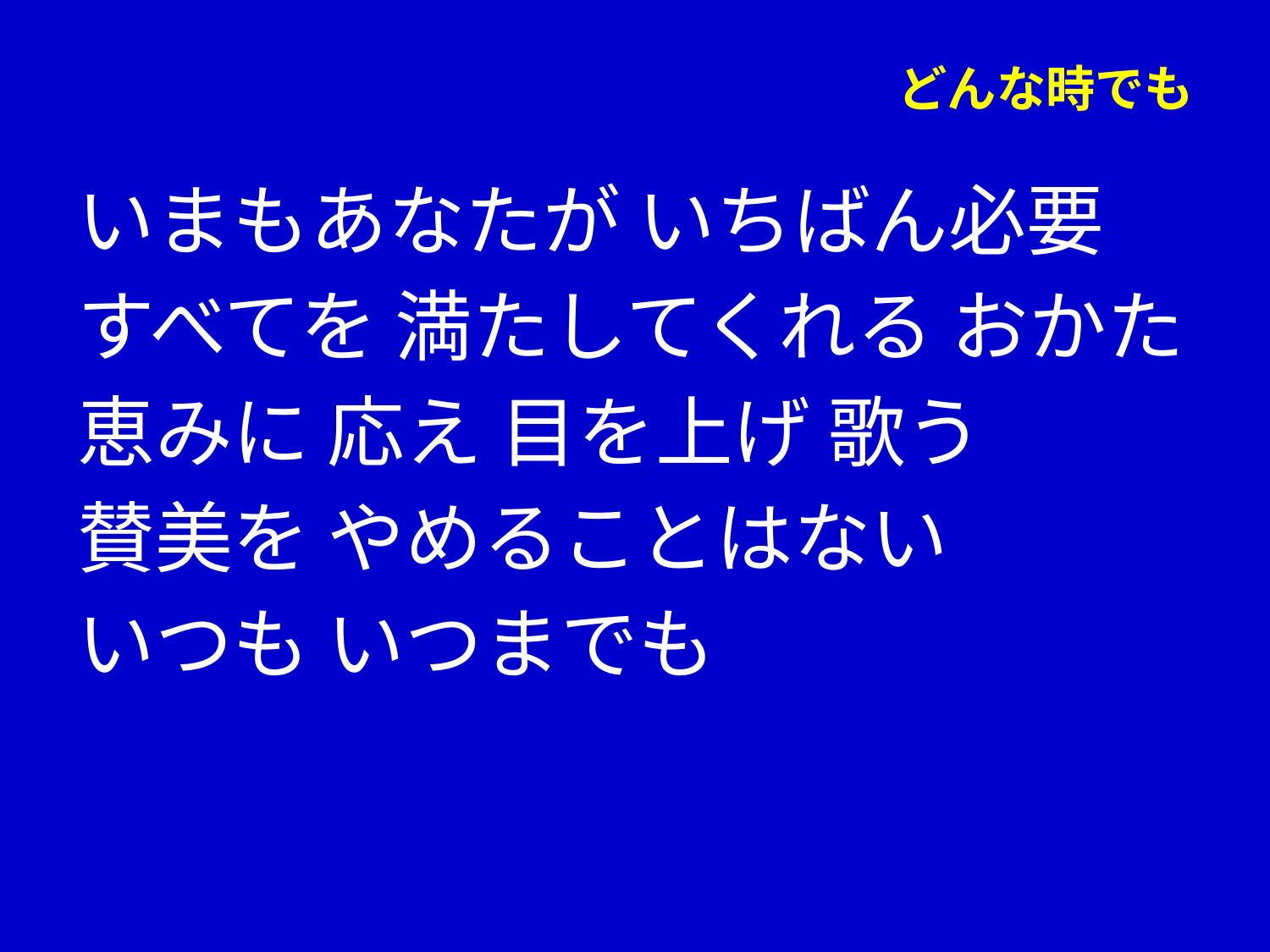

# どんな時でも

いまもあなたが いちばん必要
すべてを 満たしてくれる おかた
恵みに 応え 目を上げ 歌う
賛美を やめることはない
いつも いつまでも